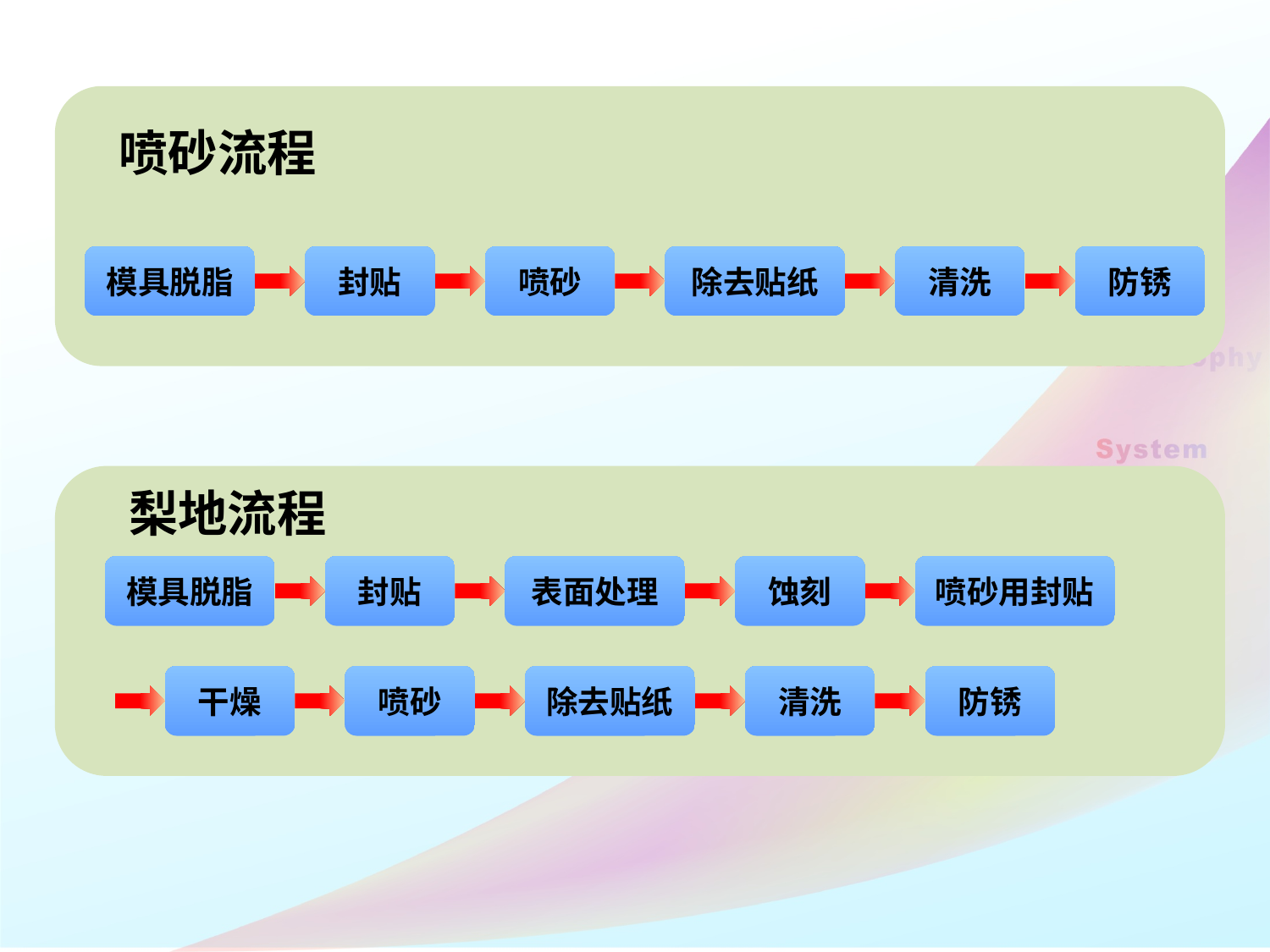

喷砂流程
模具脱脂
封贴
喷砂
除去贴纸
清洗
防锈

梨地流程
模具脱脂
封贴
表面处理
蚀刻
喷砂用封贴

干燥
喷砂
除去贴纸
清洗
防锈